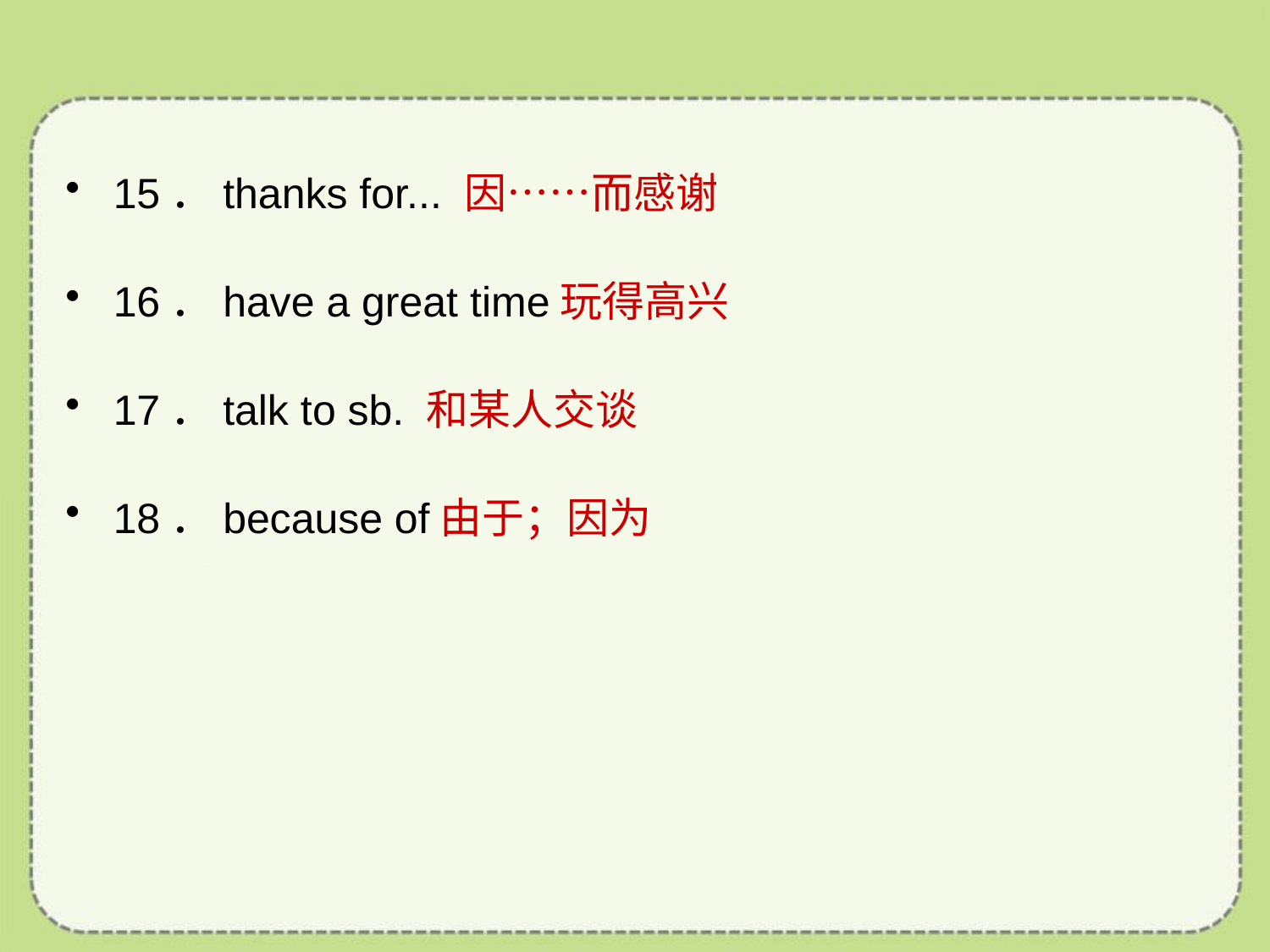

15．thanks for... 因……而感谢

16．have a great time玩得高兴

17．talk to sb. 和某人交谈

18．because of由于；因为